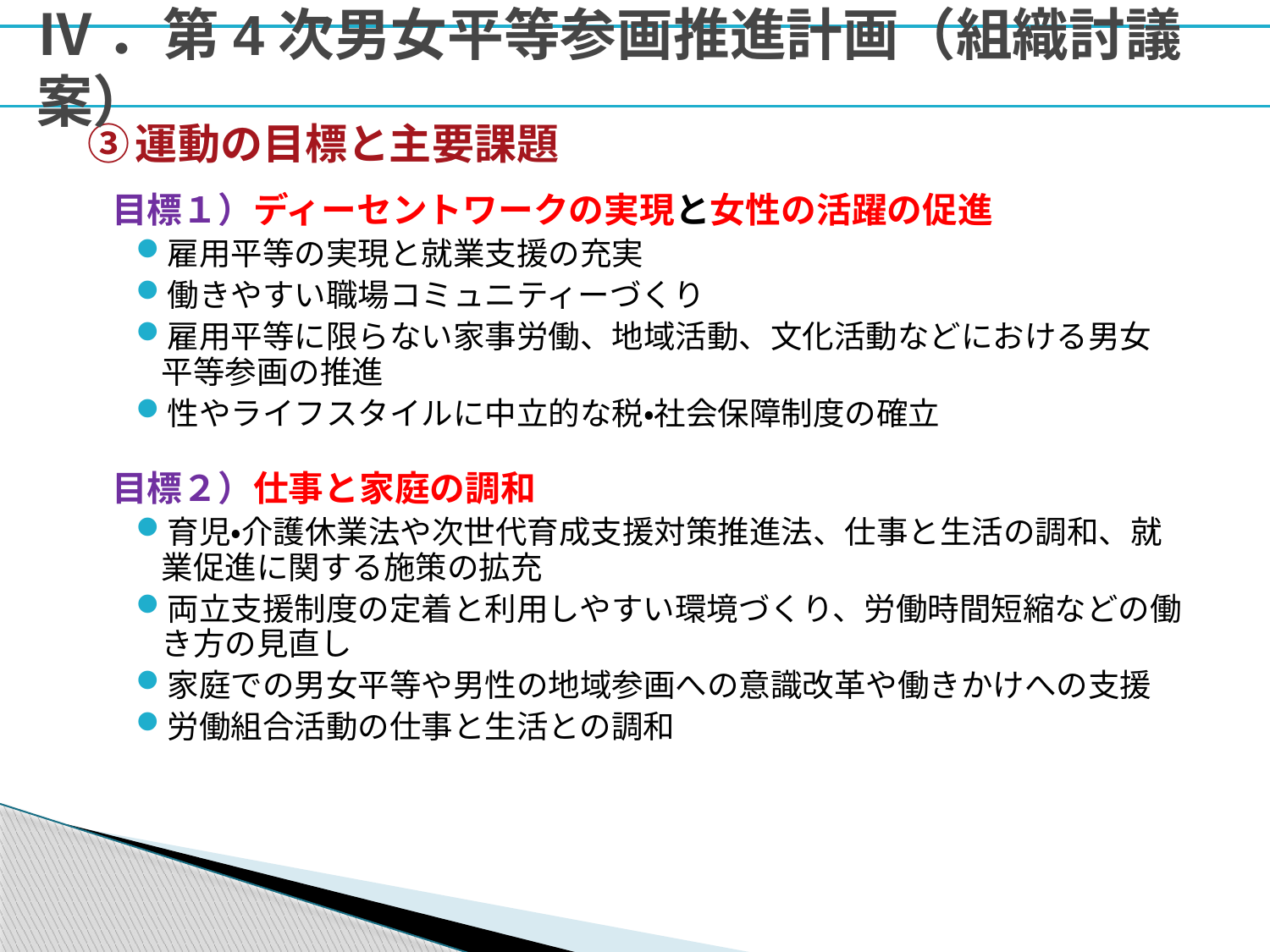

# Ⅳ．第4次男女平等参画推進計画（組織討議案）
運動の目標と主要課題
目標１）ディーセントワークの実現と女性の活躍の促進
雇用平等の実現と就業支援の充実
働きやすい職場コミュニティーづくり
雇用平等に限らない家事労働、地域活動、文化活動などにおける男女平等参画の推進
性やライフスタイルに中立的な税・社会保障制度の確立
目標２）仕事と家庭の調和
育児・介護休業法や次世代育成支援対策推進法、仕事と生活の調和、就業促進に関する施策の拡充
両立支援制度の定着と利用しやすい環境づくり、労働時間短縮などの働き方の見直し
家庭での男女平等や男性の地域参画への意識改革や働きかけへの支援
労働組合活動の仕事と生活との調和